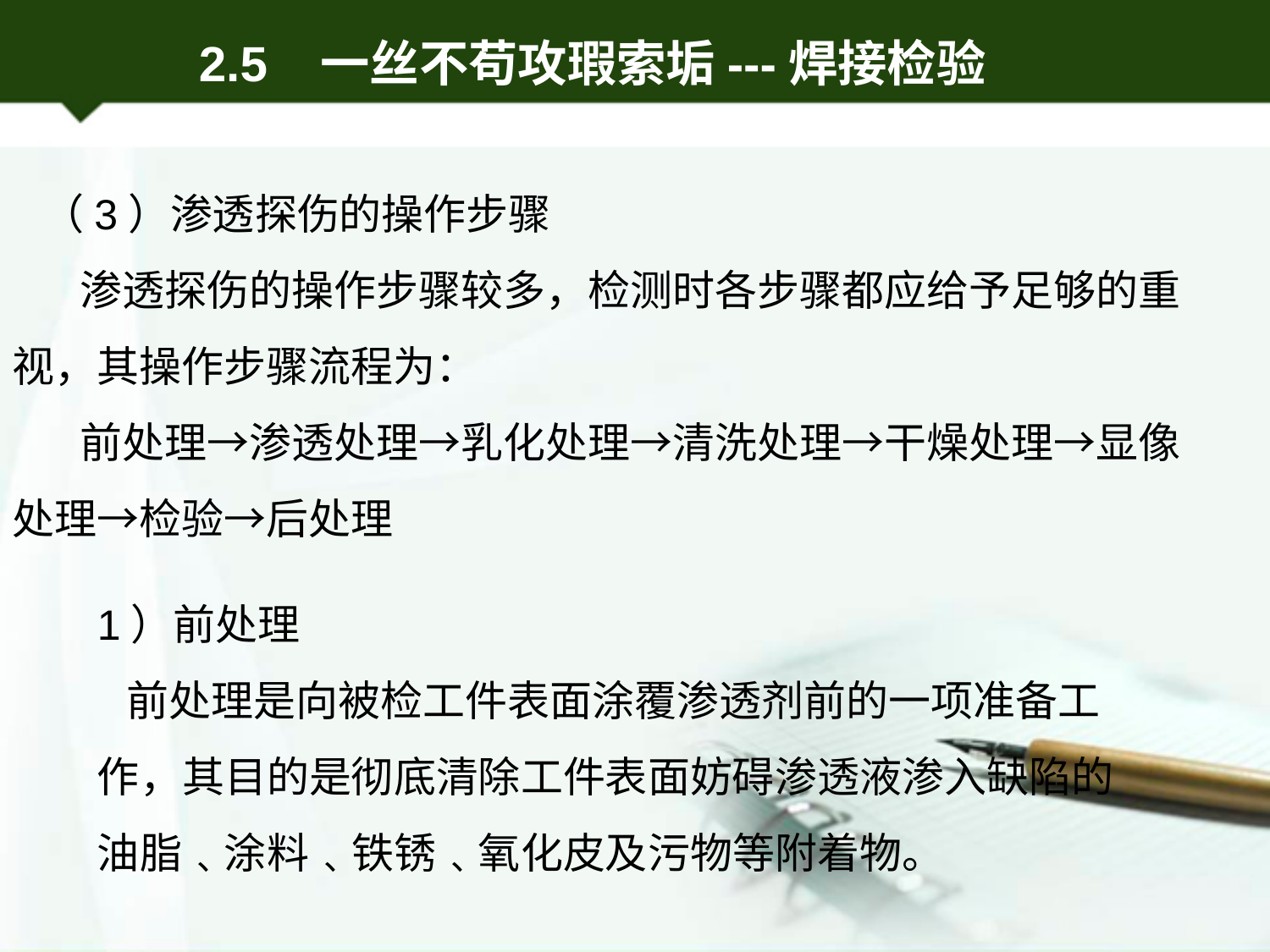

2.5   一丝不苟攻瑕索垢---焊接检验
  （3）渗透探伤的操作步骤
      渗透探伤的操作步骤较多，检测时各步骤都应给予足够的重视，其操作步骤流程为：
      前处理→渗透处理→乳化处理→清洗处理→干燥处理→显像处理→检验→后处理

1）前处理
  前处理是向被检工件表面涂覆渗透剂前的一项准备工作，其目的是彻底清除工件表面妨碍渗透液渗入缺陷的油脂﹑涂料﹑铁锈﹑氧化皮及污物等附着物。